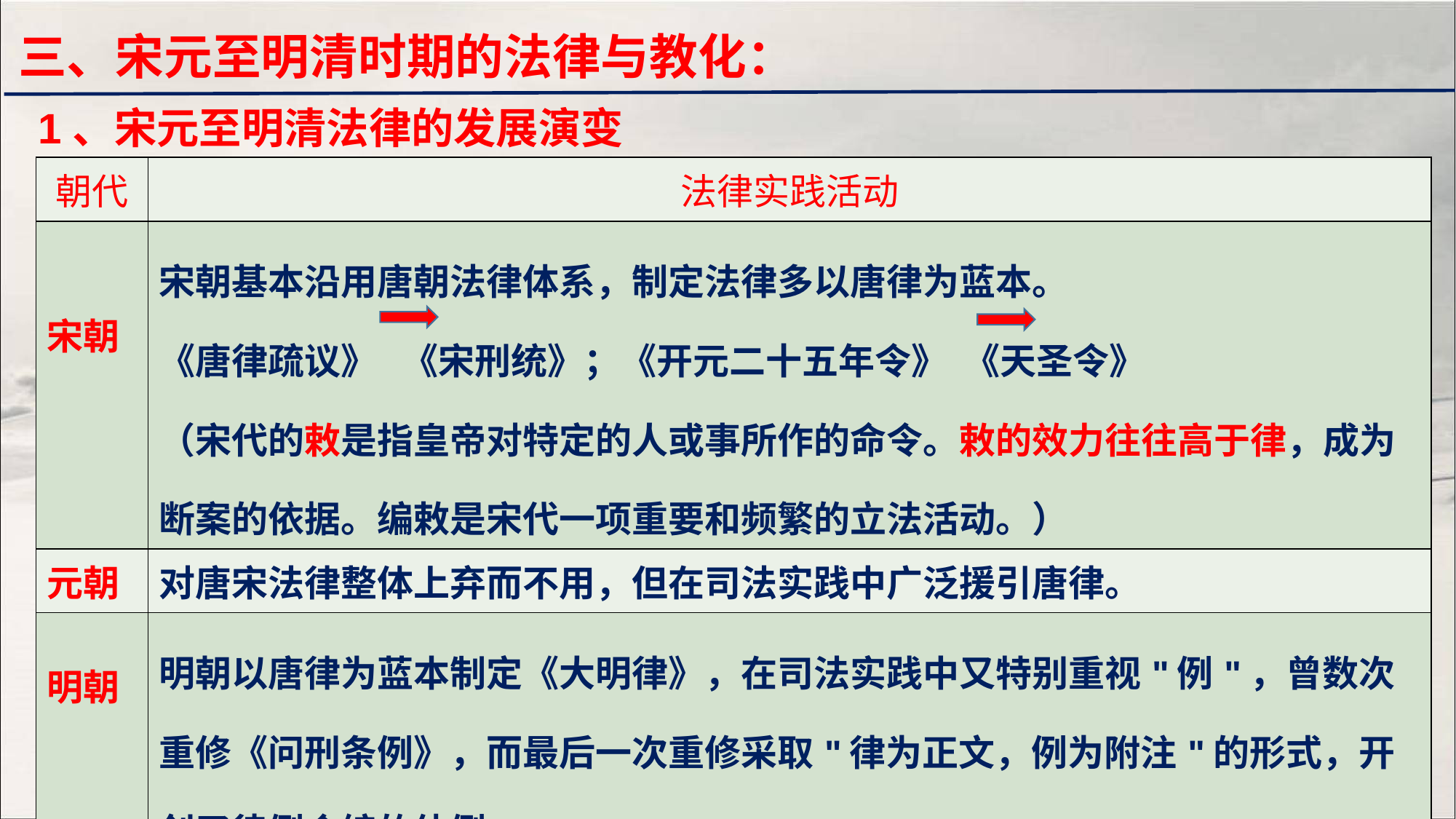

三、宋元至明清时期的法律与教化：
1、宋元至明清法律的发展演变
| 朝代 | 法律实践活动 |
| --- | --- |
| 宋朝 | 宋朝基本沿用唐朝法律体系，制定法律多以唐律为蓝本。 《唐律疏议》 《宋刑统》；《开元二十五年令》 《天圣令》 （宋代的敕是指皇帝对特定的人或事所作的命令。敕的效力往往高于律，成为断案的依据。编敕是宋代一项重要和频繁的立法活动。） |
| 元朝 | 对唐宋法律整体上弃而不用，但在司法实践中广泛援引唐律。 |
| 明朝 | 明朝以唐律为蓝本制定《大明律》，在司法实践中又特别重视"例"，曾数次重修《问刑条例》，而最后一次重修采取"律为正文，例为附注"的形式，开创了律例合编的体例 |
| 清朝 | 清朝法典沿袭《大明律》，同时重视例，制定《大清律例》。 |